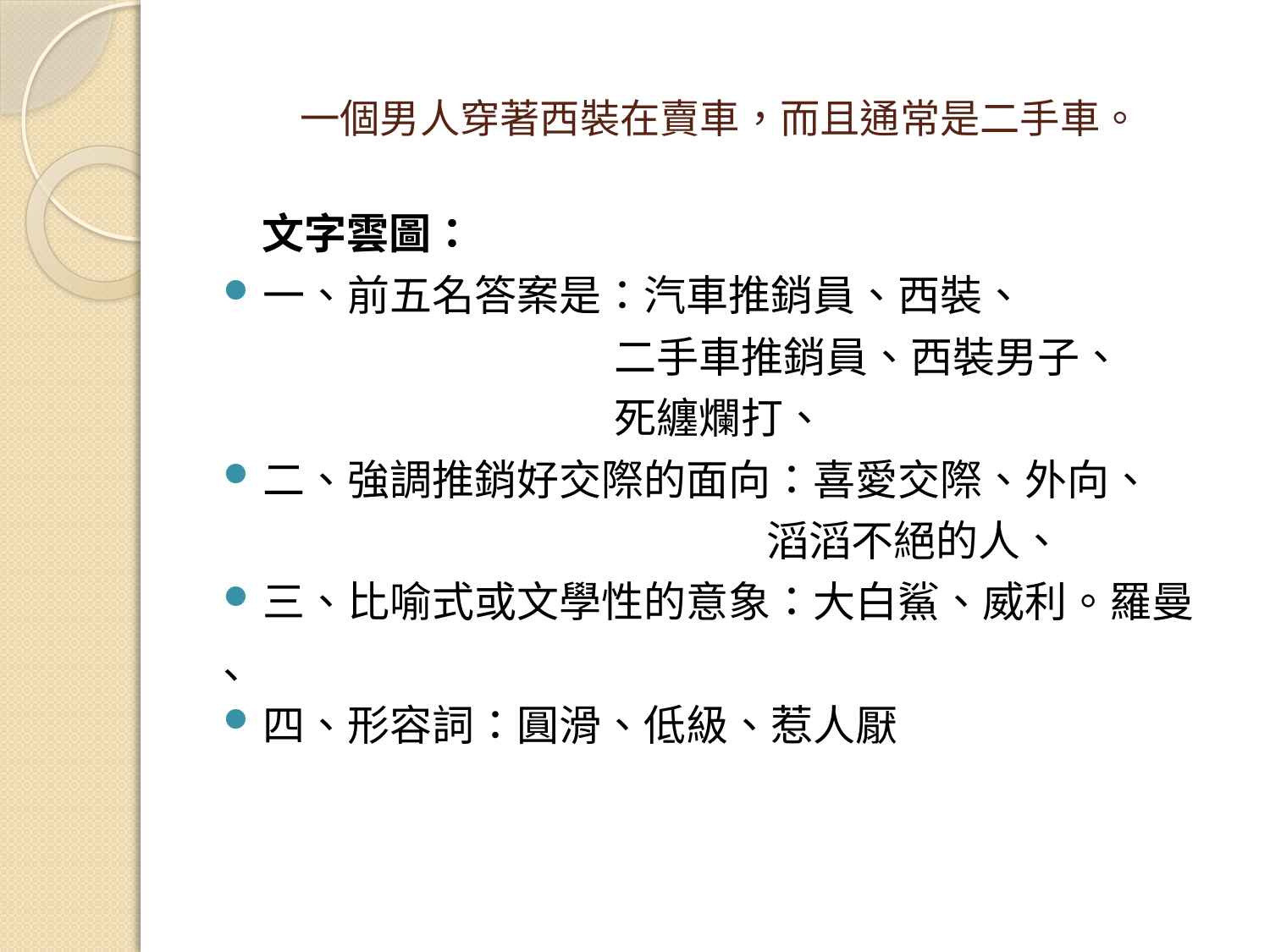

# 一個男人穿著西裝在賣車，而且通常是二手車。
   文字雲圖：
一、前五名答案是：汽車推銷員、西裝、
                                        二手車推銷員、西裝男子、
                                        死纏爛打、
二、強調推銷好交際的面向：喜愛交際、外向、
                                                        滔滔不絕的人、
三、比喻式或文學性的意象：大白鯊、威利。羅曼
、
四、形容詞：圓滑、低級、惹人厭